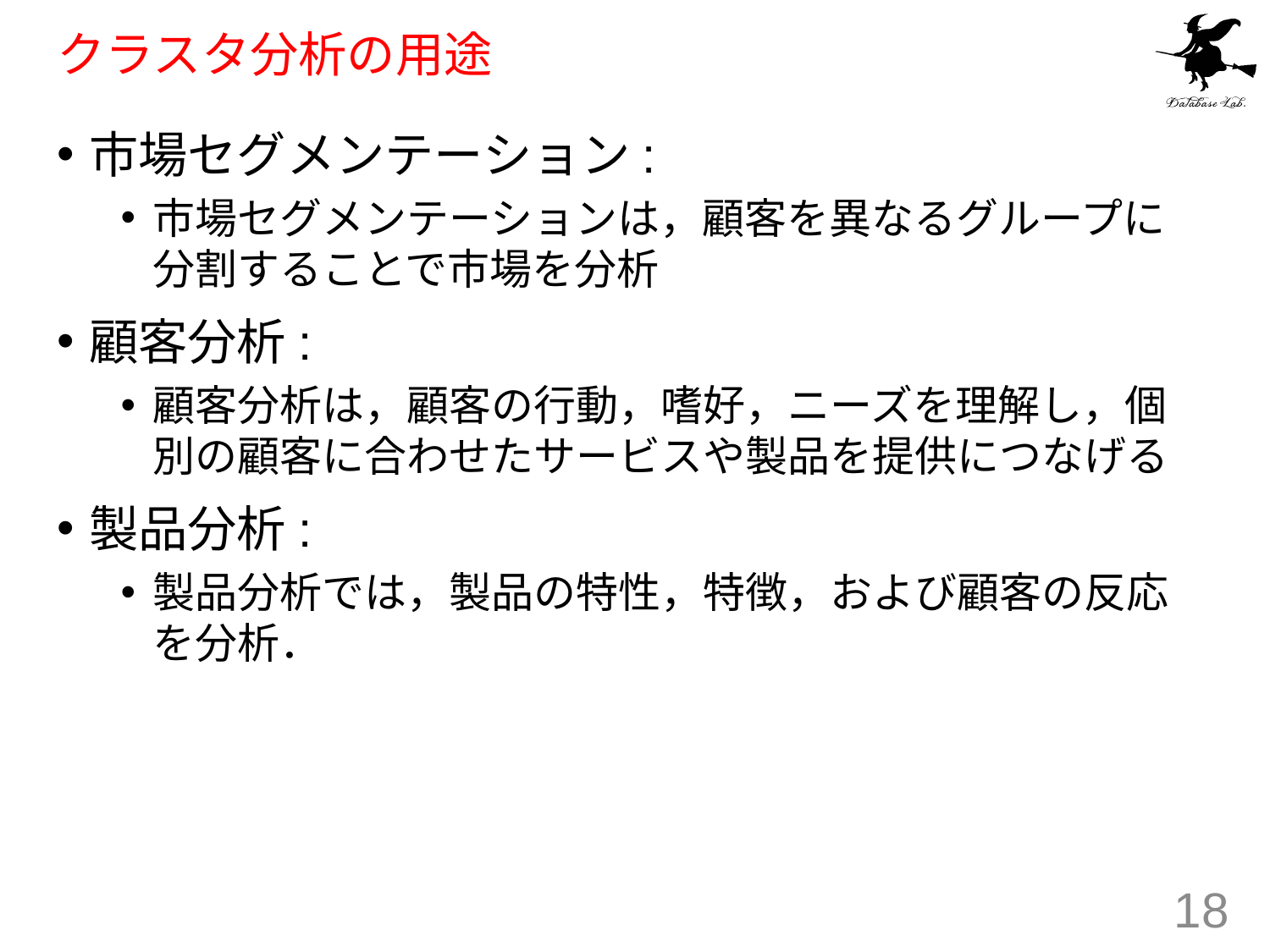

# クラスタ分析の用途
市場セグメンテーション:
市場セグメンテーションは，顧客を異なるグループに分割することで市場を分析
顧客分析:
顧客分析は，顧客の行動，嗜好，ニーズを理解し，個別の顧客に合わせたサービスや製品を提供につなげる
製品分析:
製品分析では，製品の特性，特徴，および顧客の反応を分析．
18